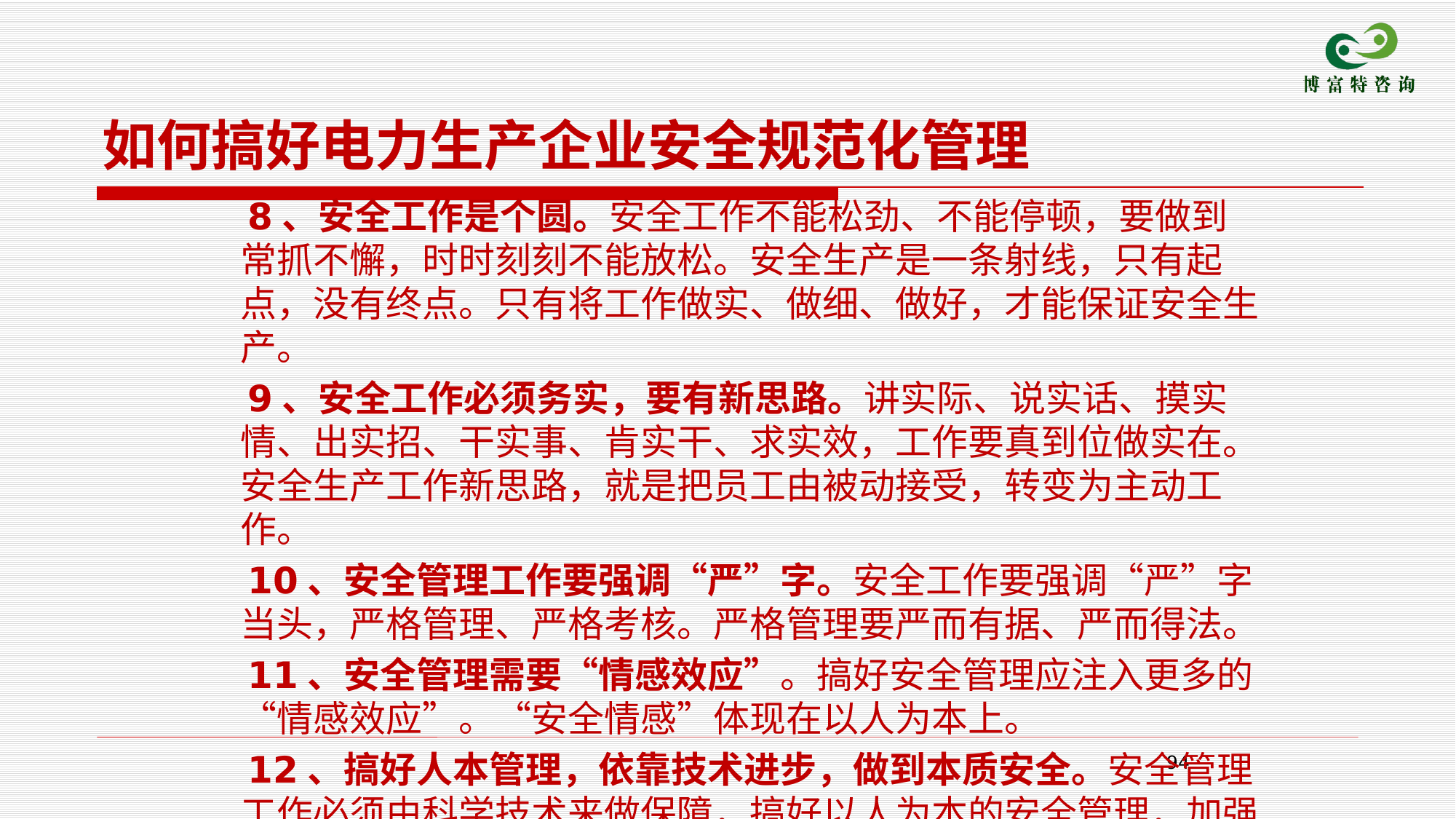

如何搞好电力生产企业安全规范化管理
     8、安全工作是个圆。安全工作不能松劲、不能停顿，要做到常抓不懈，时时刻刻不能放松。安全生产是一条射线，只有起点，没有终点。只有将工作做实、做细、做好，才能保证安全生产。
     9、安全工作必须务实，要有新思路。讲实际、说实话、摸实情、出实招、干实事、肯实干、求实效，工作要真到位做实在。安全生产工作新思路，就是把员工由被动接受，转变为主动工作。
     10、安全管理工作要强调“严”字。安全工作要强调“严”字当头，严格管理、严格考核。严格管理要严而有据、严而得法。
     11、安全管理需要“情感效应”。搞好安全管理应注入更多的“情感效应”。“安全情感”体现在以人为本上。
     12、搞好人本管理，依靠技术进步，做到本质安全。安全管理工作必须由科学技术来做保障，搞好以人为本的安全管理，加强设备管理和技术改造，实现本质安全。

94